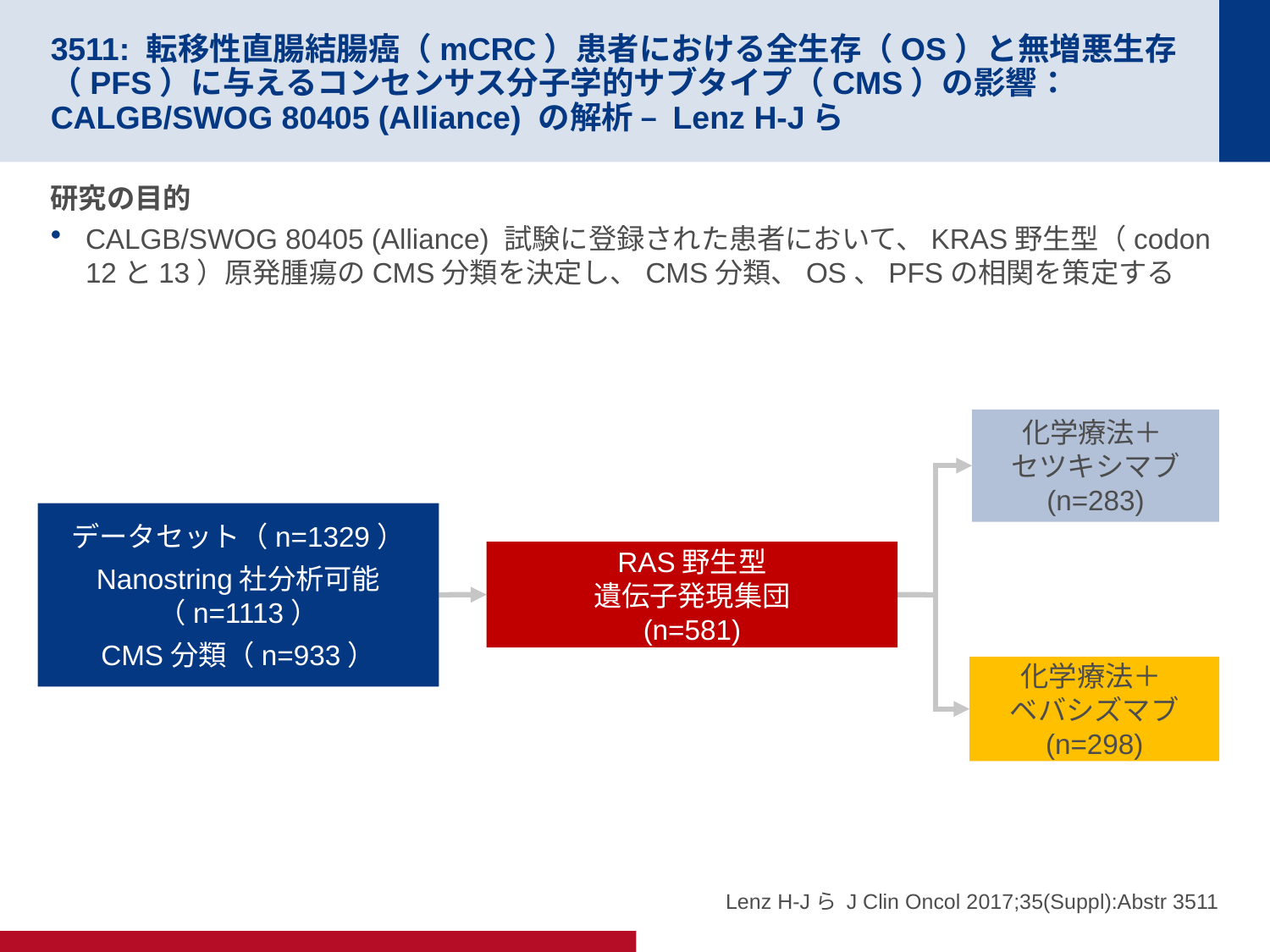

# 3511: 転移性直腸結腸癌（mCRC）患者における全生存（OS）と無増悪生存（PFS）に与えるコンセンサス分子学的サブタイプ（CMS）の影響：CALGB/SWOG 80405 (Alliance) の解析 – Lenz H-Jら
研究の目的
CALGB/SWOG 80405 (Alliance) 試験に登録された患者において、KRAS野生型（codon 12と13）原発腫瘍のCMS分類を決定し、CMS分類、OS、PFSの相関を策定する
化学療法＋
セツキシマブ
(n=283)
データセット（n=1329）
Nanostring社分析可能（n=1113）
CMS分類（n=933）
RAS野生型
遺伝子発現集団
(n=581)
化学療法＋
ベバシズマブ
(n=298)
Lenz H-Jら J Clin Oncol 2017;35(Suppl):Abstr 3511